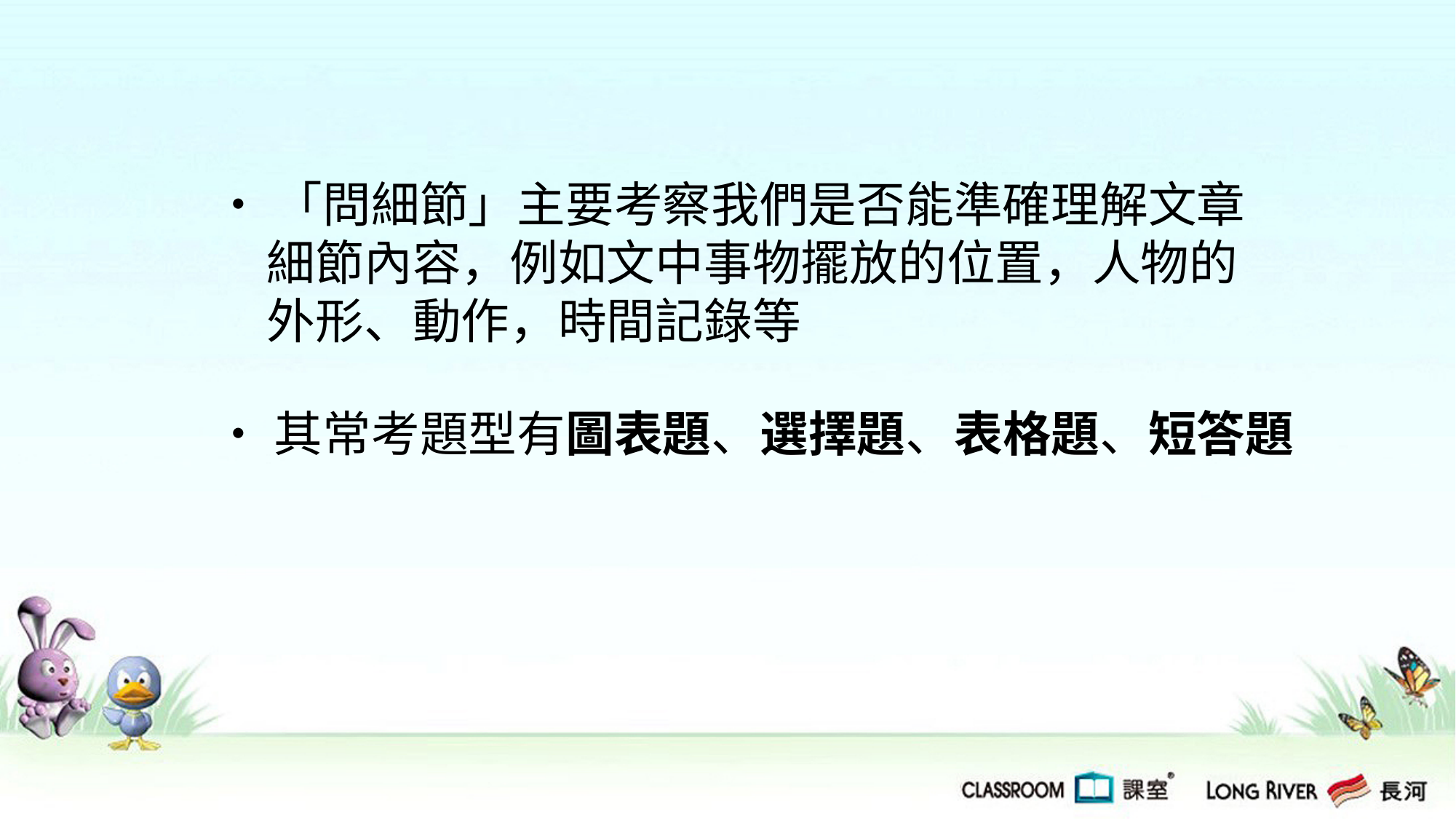

‧「問細節」主要考察我們是否能準確理解文章細節內容，例如文中事物擺放的位置，人物的外形、動作，時間記錄等
‧其常考題型有圖表題、選擇題、表格題、短答題